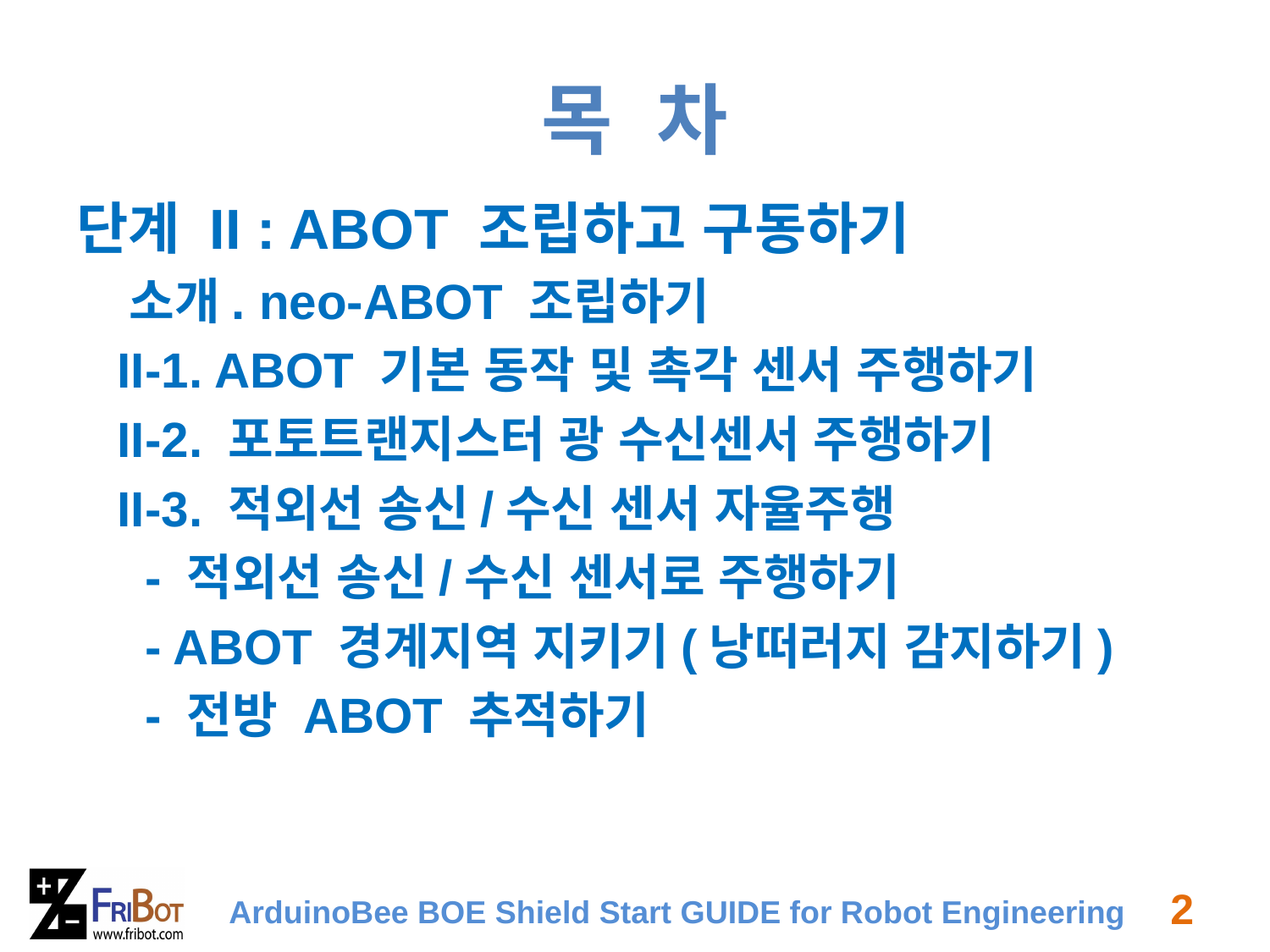

# 목  차
단계 II : ABOT 조립하고 구동하기
   소개. neo-ABOT 조립하기
   II-1. ABOT 기본 동작 및 촉각 센서 주행하기
   II-2. 포토트랜지스터 광 수신센서 주행하기
   II-3. 적외선 송신/수신 센서 자율주행
     - 적외선 송신/수신 센서로 주행하기
     - ABOT 경계지역 지키기(낭떠러지 감지하기)
     - 전방 ABOT 추적하기

2